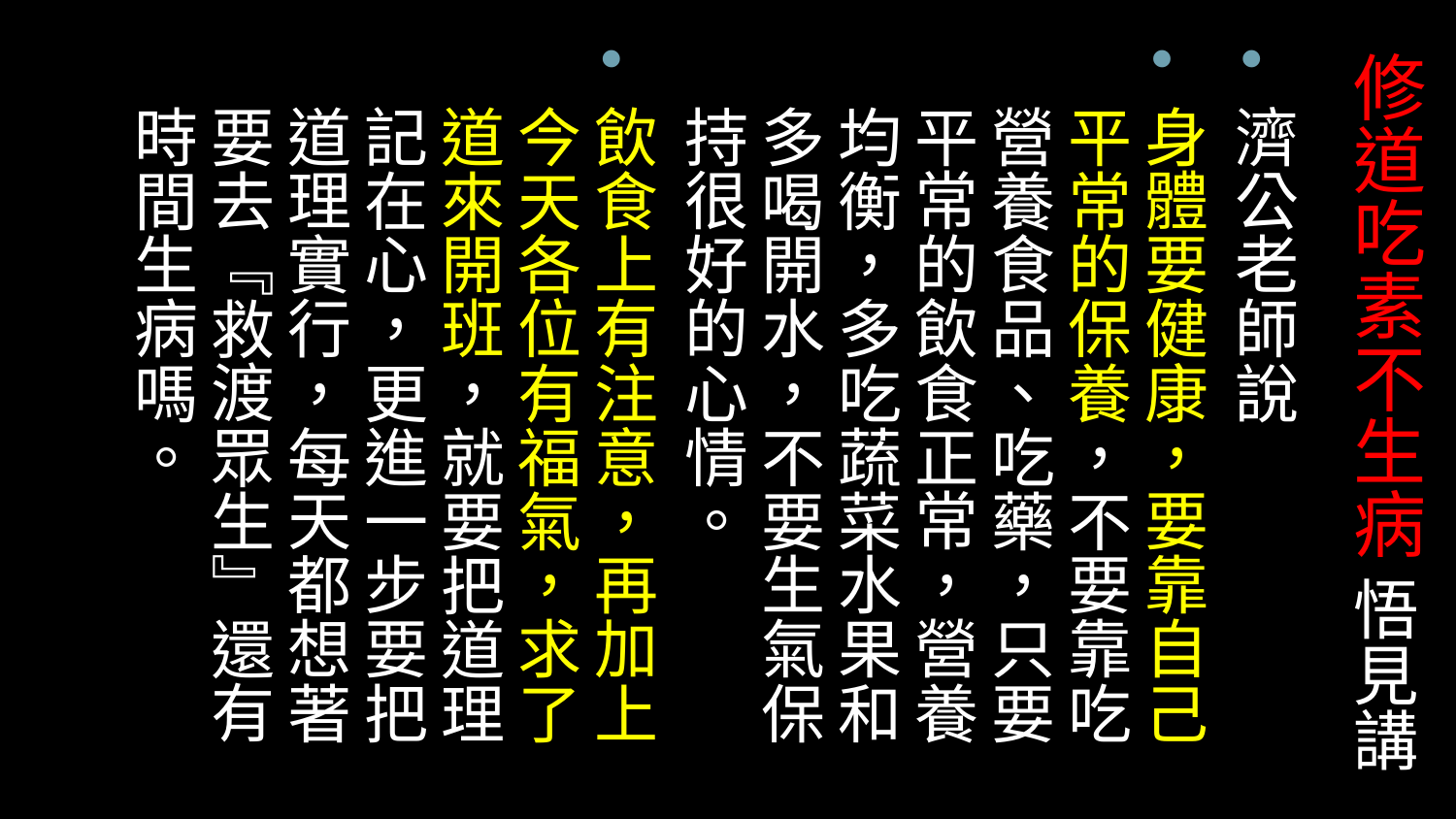

# 修道吃素不生病 悟見講
濟公老師說
身體要健康，要靠自己平常的保養，不要靠吃營養食品、吃藥，只要平常的飲食正常，營養均衡，多吃蔬菜水果和多喝開水，不要生氣保持很好的心情。
飲食上有注意，再加上今天各位有福氣，求了道來開班，就要把道理記在心，更進一步要把道理實行，每天都想著要去『救渡眾生』還有時間生病嗎。